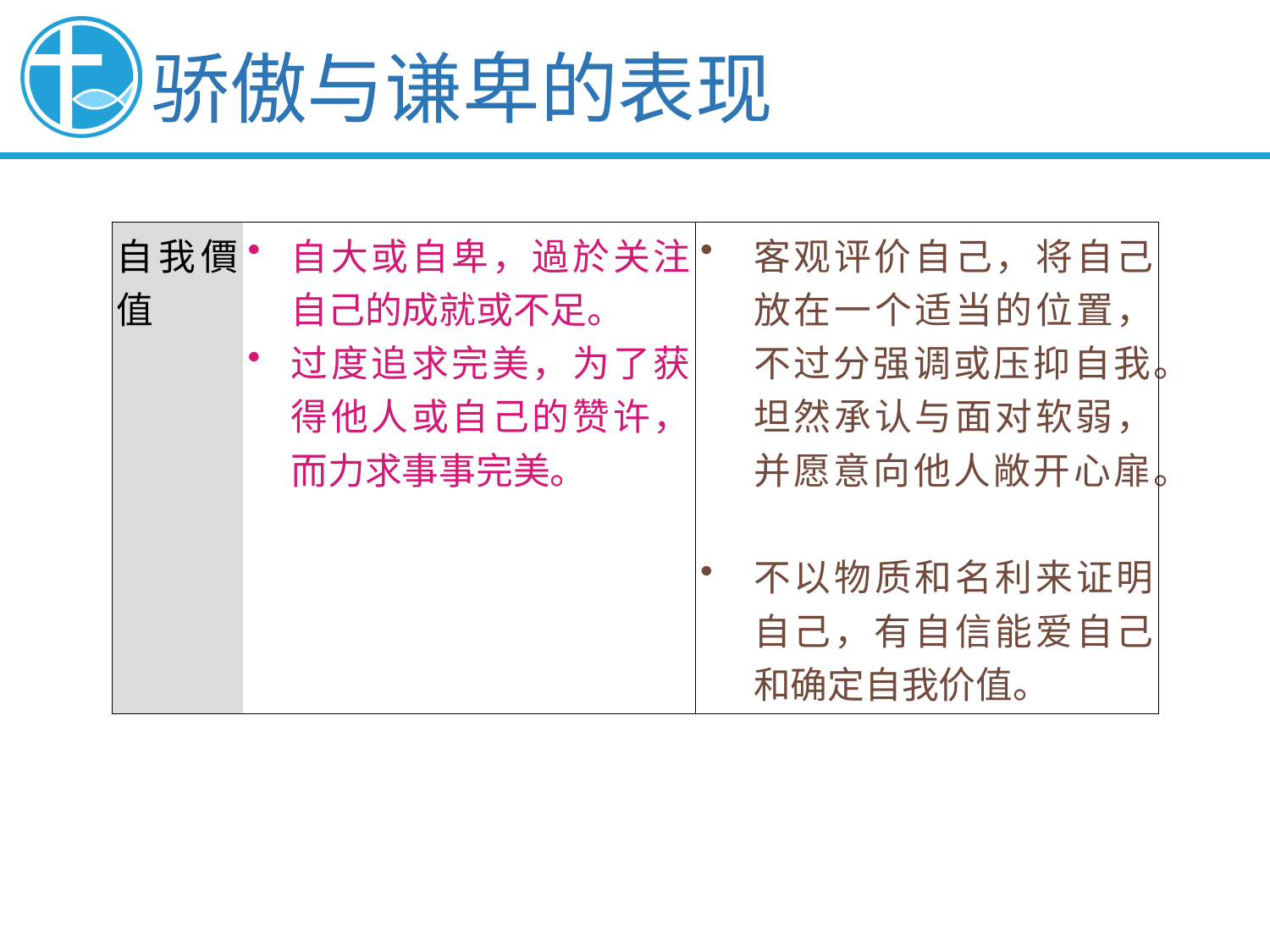

# 骄傲与谦卑的表现
| 自我價值 | 自大或自卑，過於关注自己的成就或不足。 过度追求完美，为了获得他人或自己的赞许，而力求事事完美。 | 客观评价自己，将自己放在一个适当的位置，不过分强调或压抑自我。坦然承认与面对软弱，并愿意向他人敞开心扉。  不以物质和名利来证明自己，有自信能爱自己和确定自我价值。 |
| --- | --- | --- |